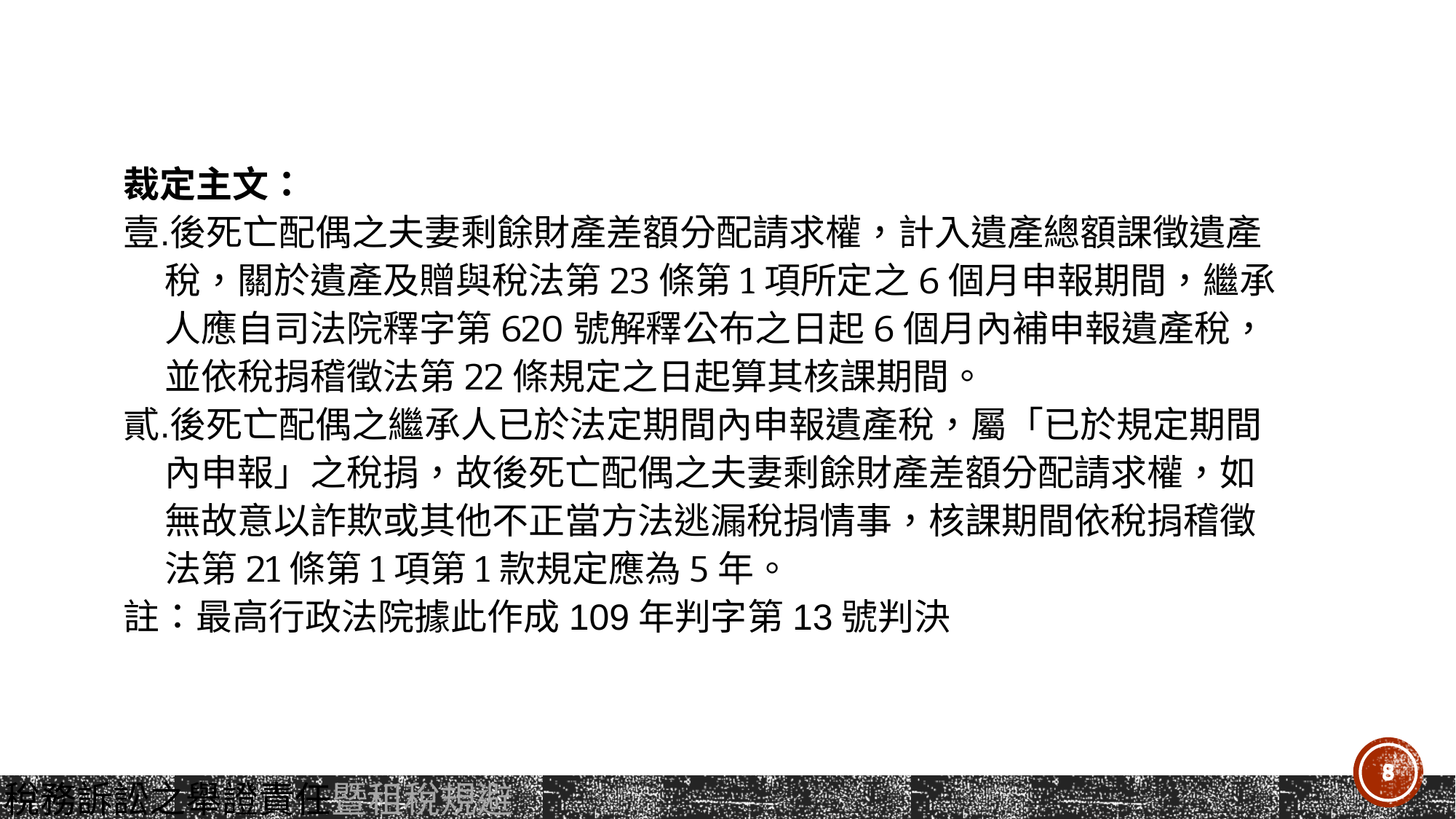

#
裁定主文：
後死亡配偶之夫妻剩餘財產差額分配請求權，計入遺產總額課徵遺產稅，關於遺產及贈與稅法第23條第1項所定之6個月申報期間，繼承人應自司法院釋字第620號解釋公布之日起6個月內補申報遺產稅，並依稅捐稽徵法第22條規定之日起算其核課期間。
後死亡配偶之繼承人已於法定期間內申報遺產稅，屬「已於規定期間內申報」之稅捐，故後死亡配偶之夫妻剩餘財產差額分配請求權，如無故意以詐欺或其他不正當方法逃漏稅捐情事，核課期間依稅捐稽徵法第21條第1項第1款規定應為5年。
註：最高行政法院據此作成109年判字第13號判決
8